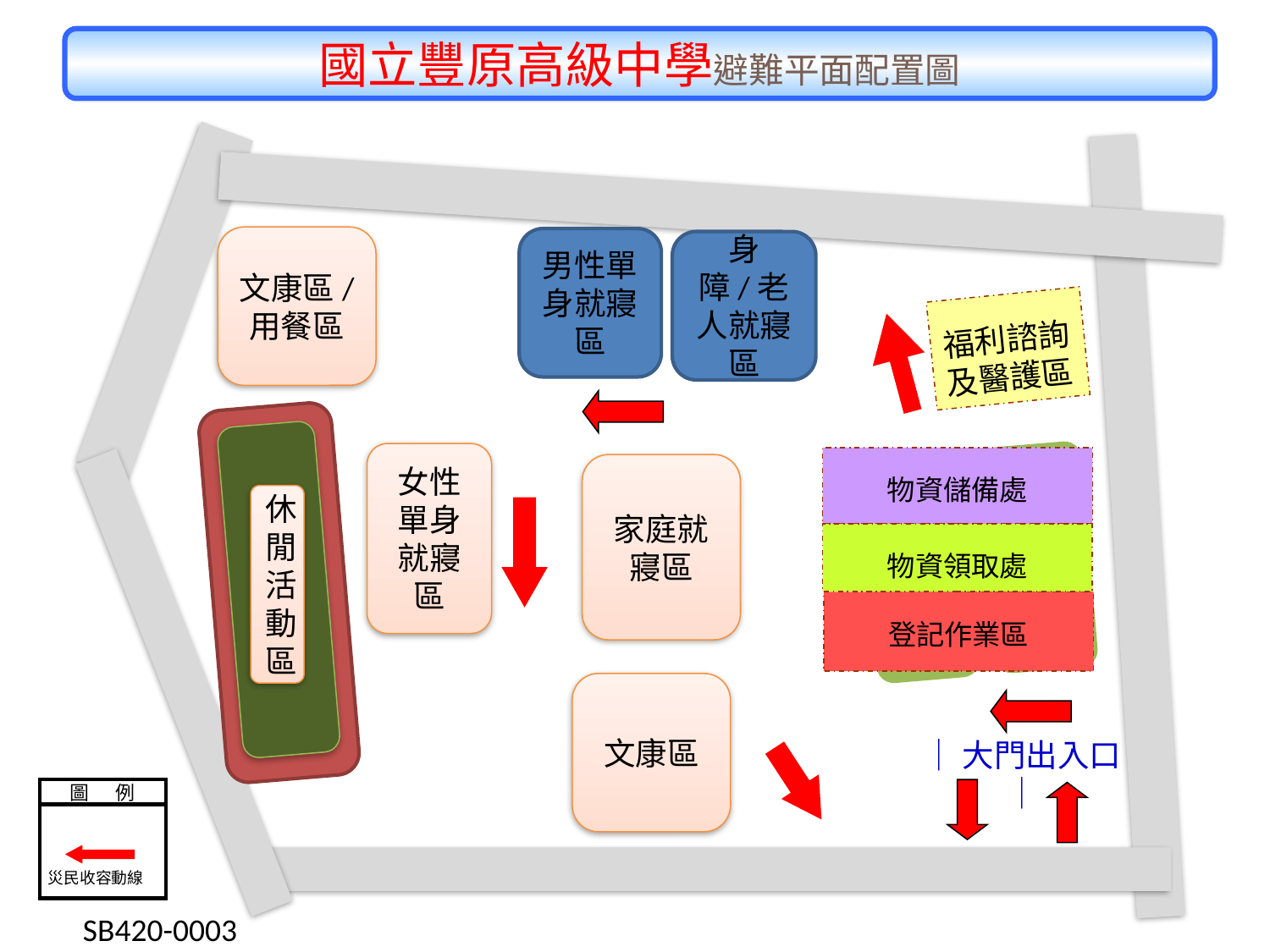

國立豐原高級中學避難平面配置圖

文康區/
用餐區
男性單身就寢區
身障/老人就寢區

福利諮詢及醫護區

女性單身
就寢區

物資儲備處
家庭就寢區
休閒活動區

物資領取處

登記作業區

文康區
│大門出入口│

圖      例

災民收容動線

 SB420-0003